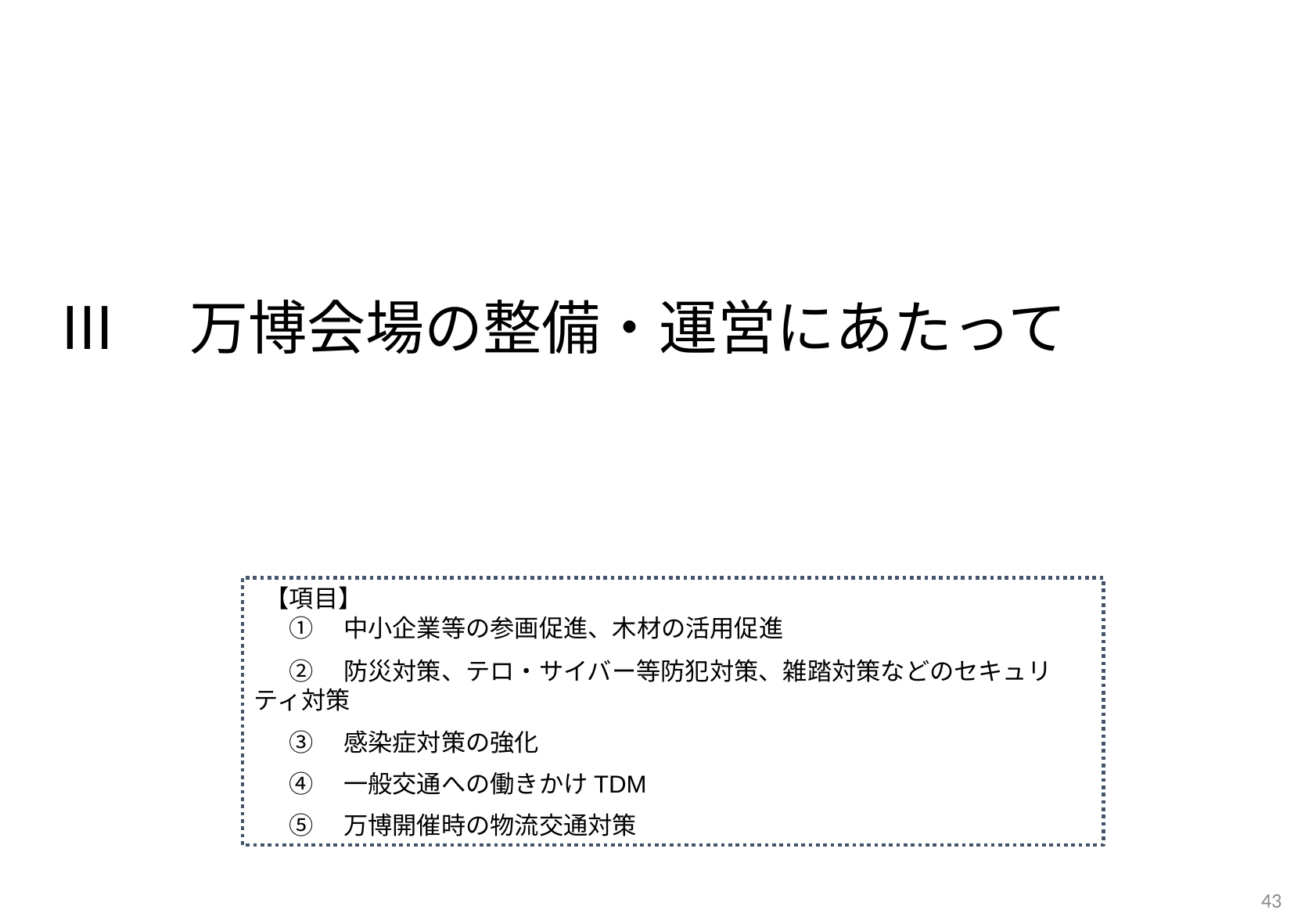

Ⅲ　万博会場の整備・運営にあたって
【項目】
①　中小企業等の参画促進、木材の活用促進

②　防災対策、テロ・サイバー等防犯対策、雑踏対策などのセキュリティ対策

③　感染症対策の強化

④　一般交通への働きかけTDM

⑤　万博開催時の物流交通対策
43